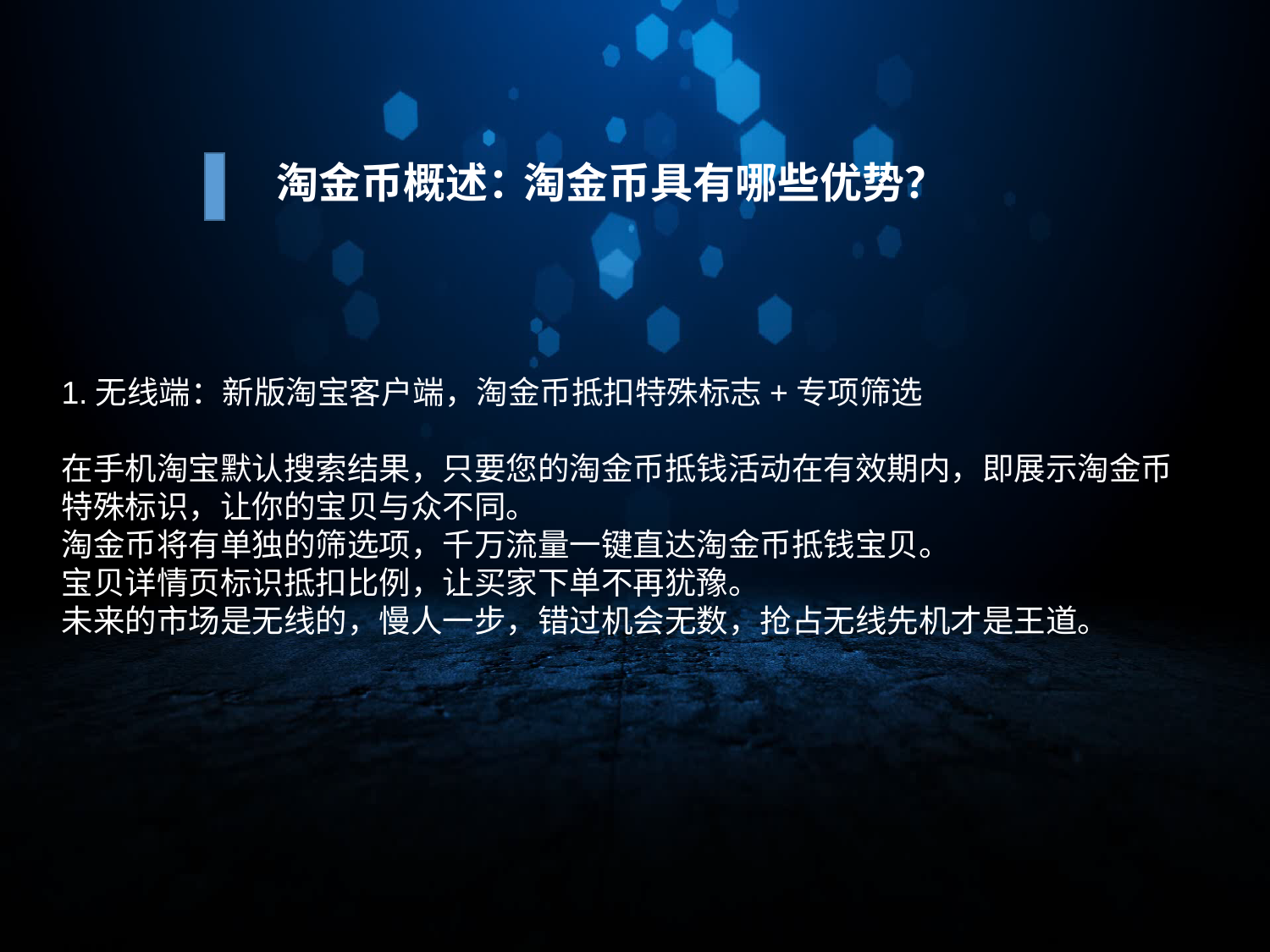

淘金币具有哪些优势？
淘金币概述：

1.无线端：新版淘宝客户端，淘金币抵扣特殊标志+专项筛选

在手机淘宝默认搜索结果，只要您的淘金币抵钱活动在有效期内，即展示淘金币特殊标识，让你的宝贝与众不同。
淘金币将有单独的筛选项，千万流量一键直达淘金币抵钱宝贝。
宝贝详情页标识抵扣比例，让买家下单不再犹豫。
未来的市场是无线的，慢人一步，错过机会无数，抢占无线先机才是王道。